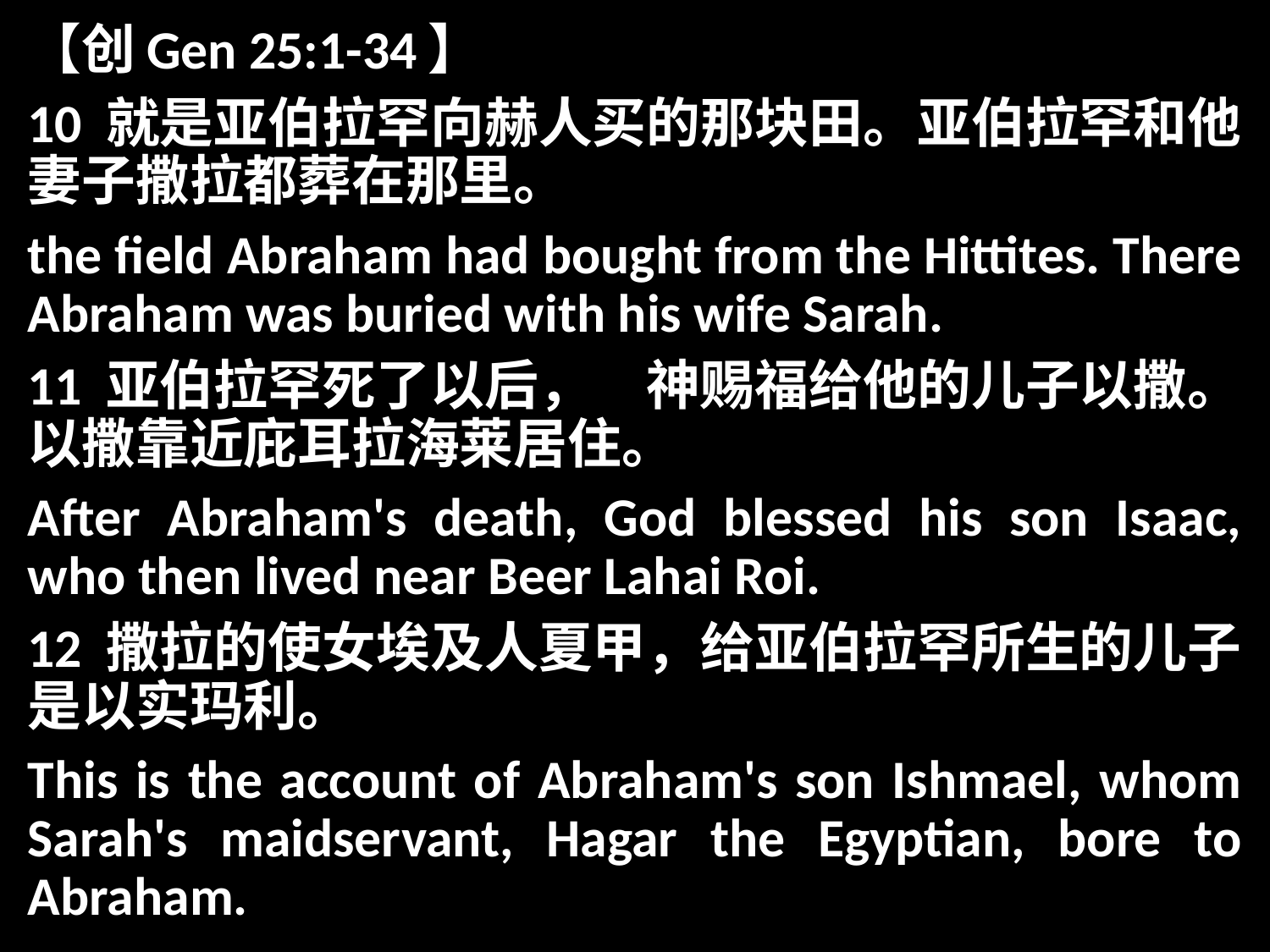

【创Gen 25:1-34】
10 就是亚伯拉罕向赫人买的那块田。亚伯拉罕和他妻子撒拉都葬在那里。
the field Abraham had bought from the Hittites. There Abraham was buried with his wife Sarah.
11 亚伯拉罕死了以后，　神赐福给他的儿子以撒。以撒靠近庇耳拉海莱居住。
After Abraham's death, God blessed his son Isaac, who then lived near Beer Lahai Roi.
12 撒拉的使女埃及人夏甲，给亚伯拉罕所生的儿子是以实玛利。
This is the account of Abraham's son Ishmael, whom Sarah's maidservant, Hagar the Egyptian, bore to Abraham.